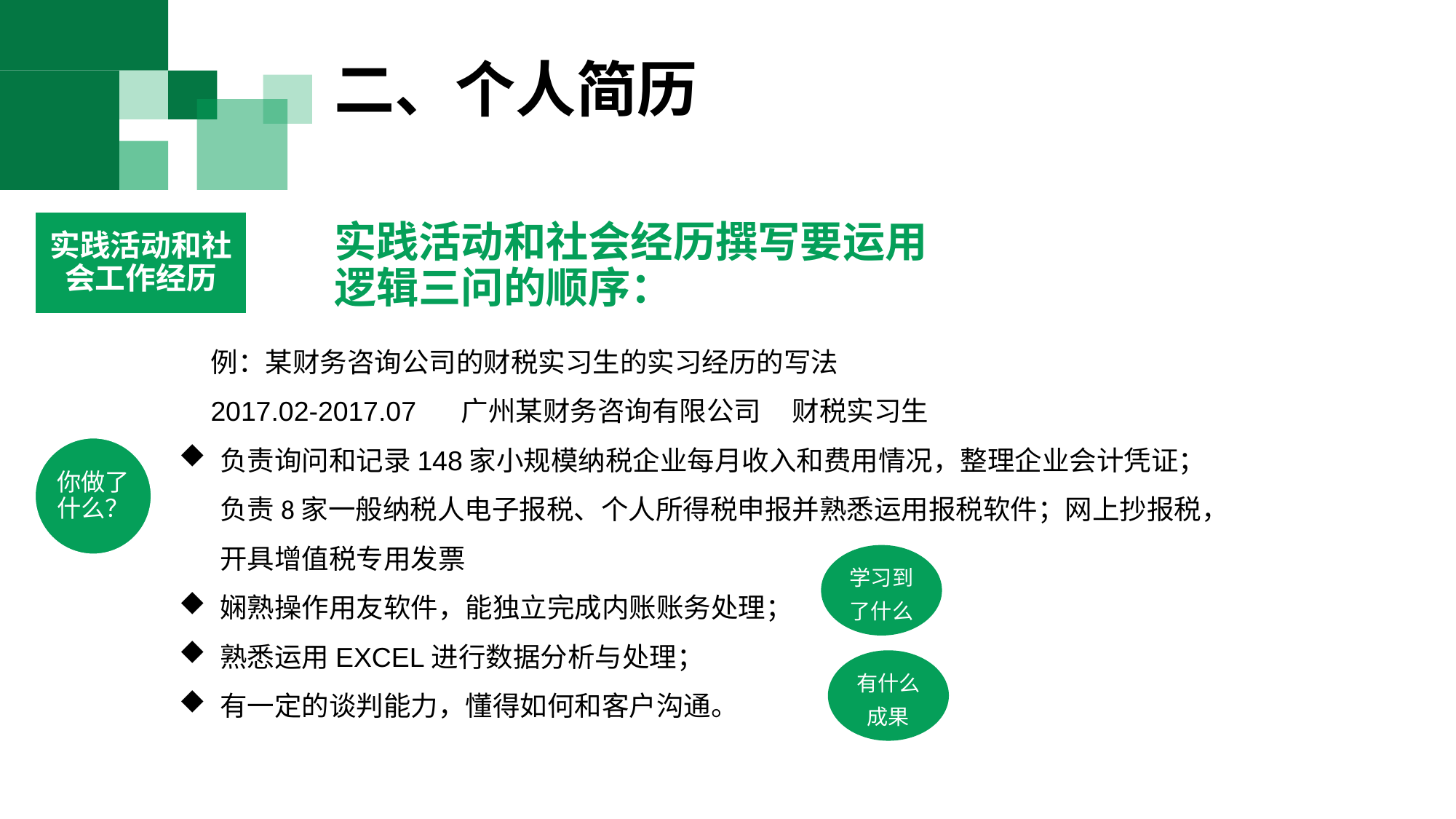

二、个人简历

实践活动和社会经历撰写要运用逻辑三问的顺序：

实践活动和社会工作经历
例：某财务咨询公司的财税实习生的实习经历的写法
2017.02-2017.07     广州某财务咨询有限公司     财税实习生
负责询问和记录148家小规模纳税企业每月收入和费用情况，整理企业会计凭证；负责8家一般纳税人电子报税、个人所得税申报并熟悉运用报税软件；网上抄报税，开具增值税专用发票
娴熟操作用友软件，能独立完成内账账务处理；
熟悉运用EXCEL进行数据分析与处理；
有一定的谈判能力，懂得如何和客户沟通。

你做了什么？
学习到了什么
有什么成果